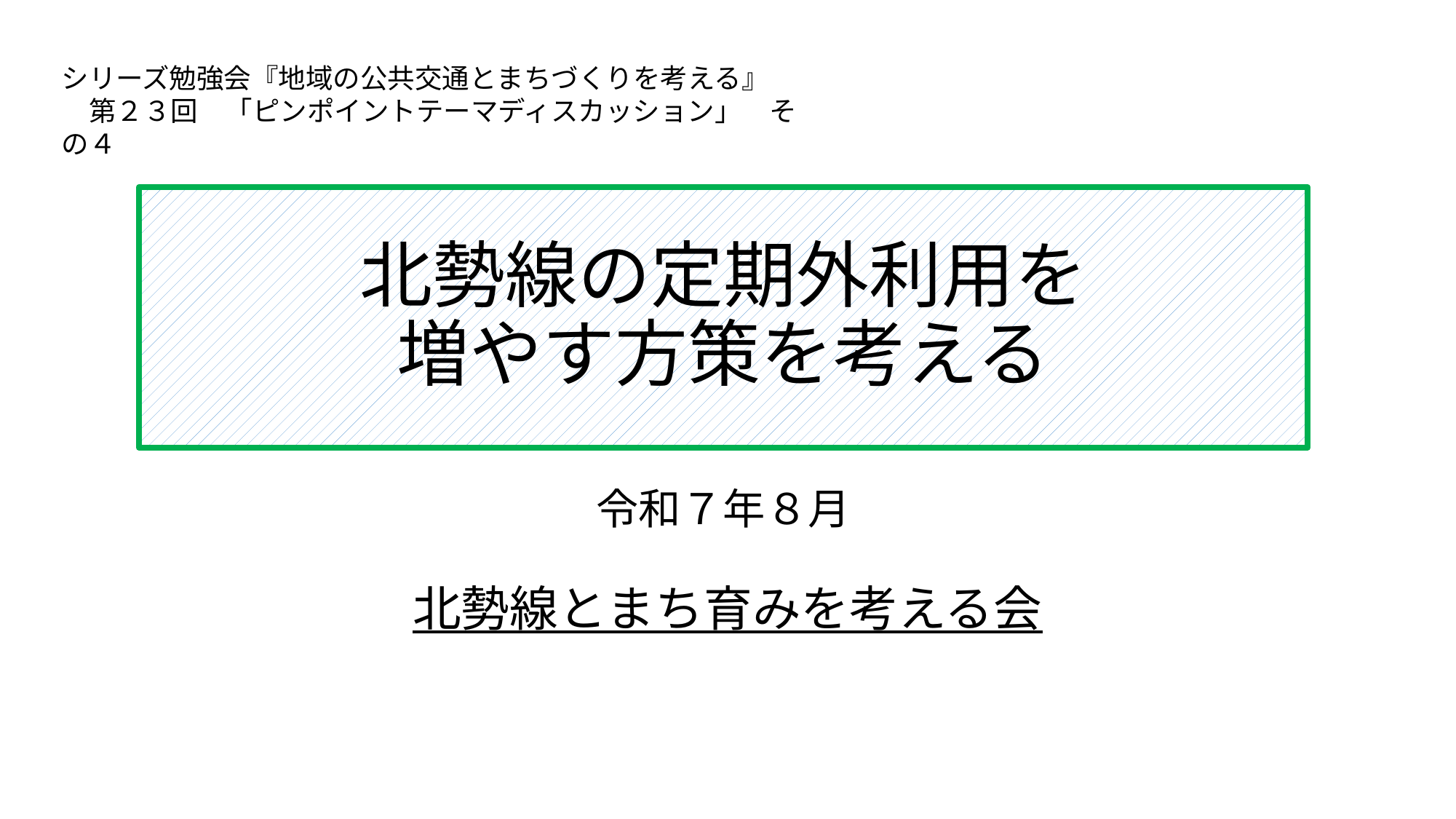

シリーズ勉強会『地域の公共交通とまちづくりを考える』
　第２３回　「ピンポイントテーマディスカッション」　その４
# 北勢線の定期外利用を 増やす方策を考える
令和７年８月
北勢線とまち育みを考える会